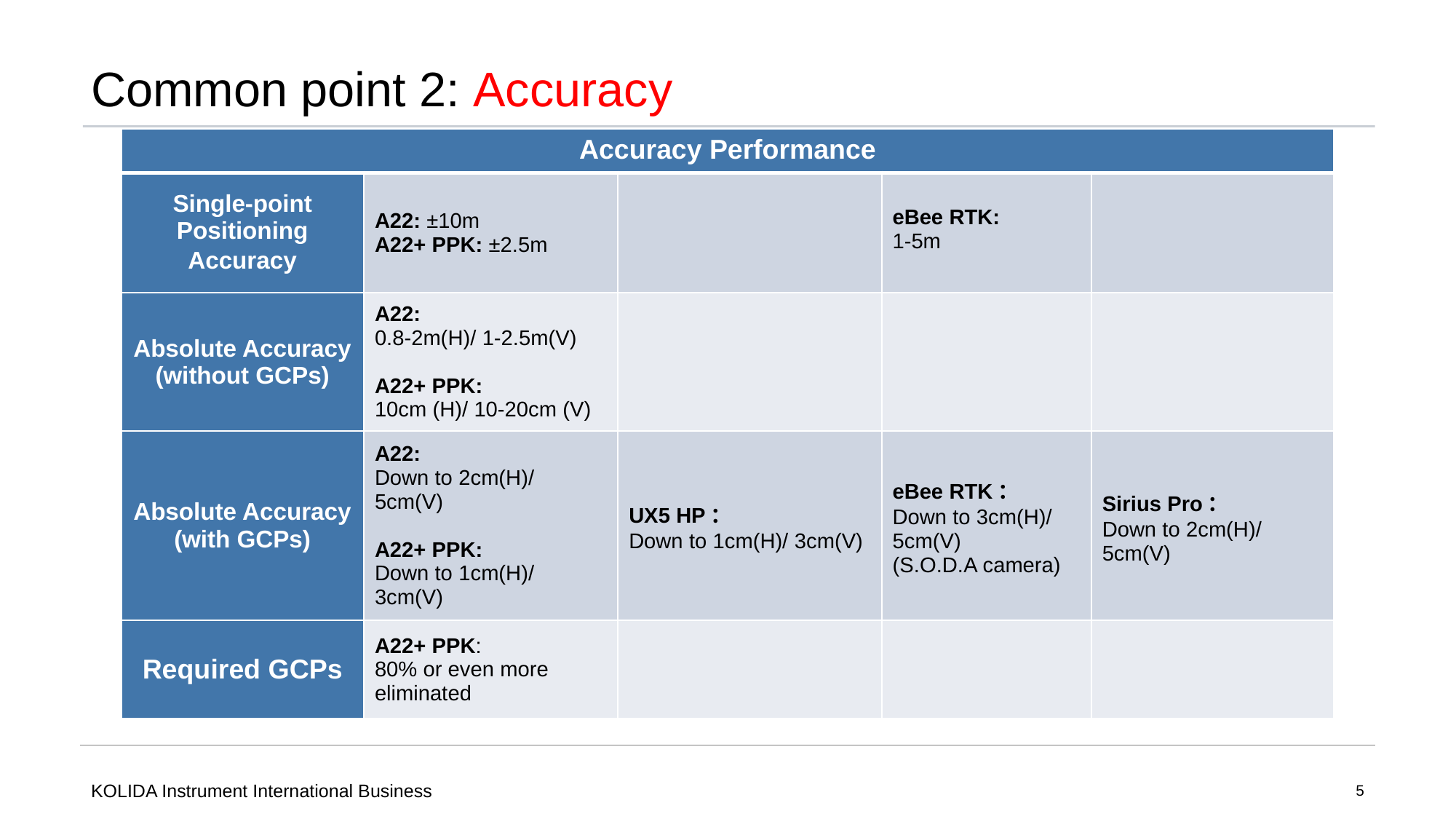

# Common point 2: Accuracy
| Accuracy Performance |  |  |  |  |
| --- | --- | --- | --- | --- |
| Single-point Positioning Accuracy | A22: ±10m A22+ PPK: ±2.5m |  | eBee RTK: 1-5m |  |
| Absolute Accuracy (without GCPs) | A22: 0.8-2m(H)/ 1-2.5m(V) A22+ PPK: 10cm (H)/ 10-20cm (V) |  |  |  |
| Absolute Accuracy (with GCPs) | A22: Down to 2cm(H)/ 5cm(V) A22+ PPK: Down to 1cm(H)/ 3cm(V) | UX5 HP： Down to 1cm(H)/ 3cm(V) | eBee RTK： Down to 3cm(H)/ 5cm(V) (S.O.D.A camera) | Sirius Pro： Down to 2cm(H)/ 5cm(V) |
| Required GCPs | A22+ PPK: 80% or even more eliminated |  |  |  |
照片精度:
 ??????
      ??????

2. 飞行定位精度

3. 数据成果精度

KOLIDA Instrument International Business
5